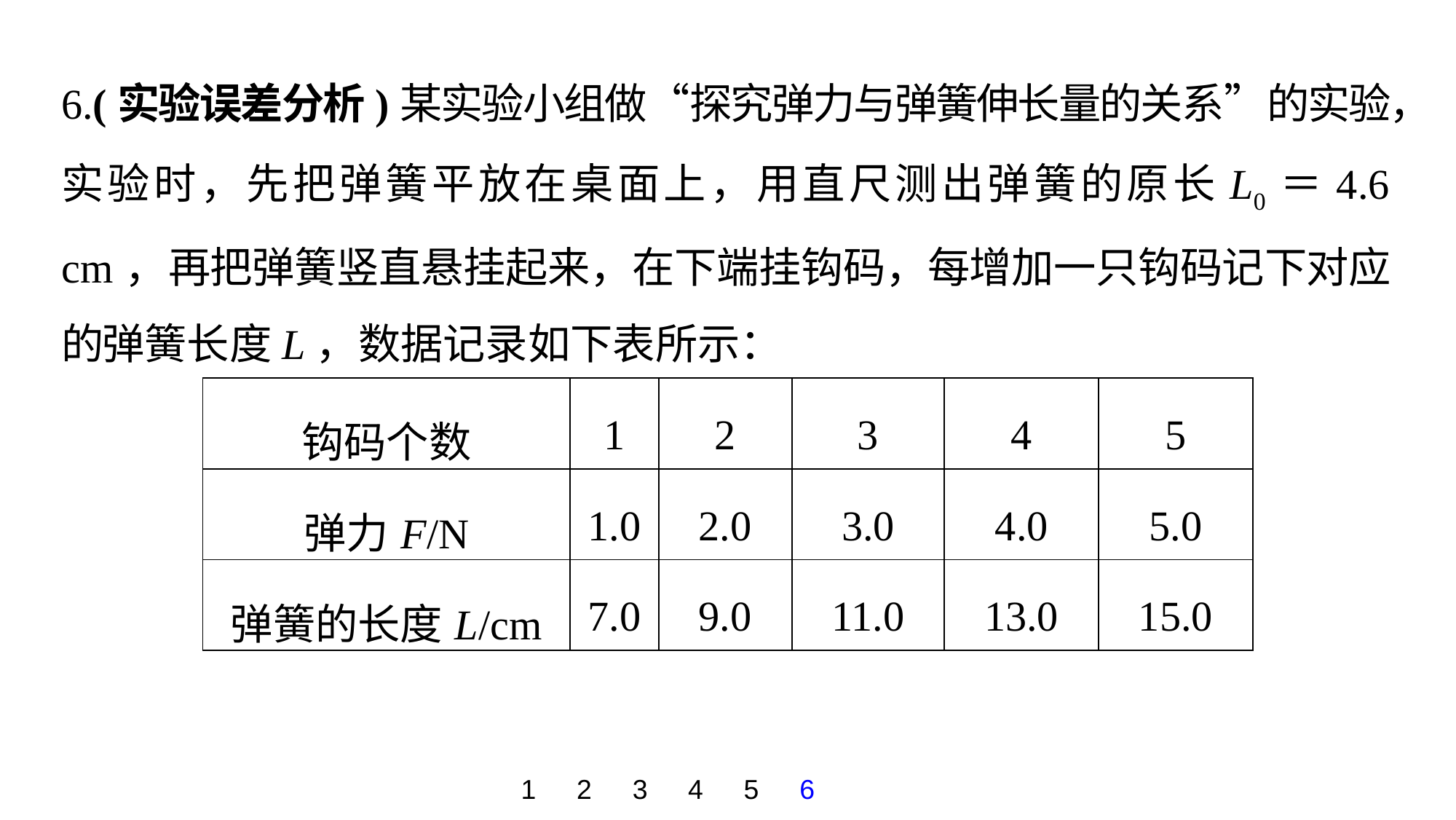

6.(实验误差分析)某实验小组做“探究弹力与弹簧伸长量的关系”的实验，实验时，先把弹簧平放在桌面上，用直尺测出弹簧的原长L0＝4.6 cm，再把弹簧竖直悬挂起来，在下端挂钩码，每增加一只钩码记下对应的弹簧长度L，数据记录如下表所示：
| 钩码个数 | 1 | 2 | 3 | 4 | 5 |
| --- | --- | --- | --- | --- | --- |
| 弹力F/N | 1.0 | 2.0 | 3.0 | 4.0 | 5.0 |
| 弹簧的长度L/cm | 7.0 | 9.0 | 11.0 | 13.0 | 15.0 |
1
2
3
4
5
6